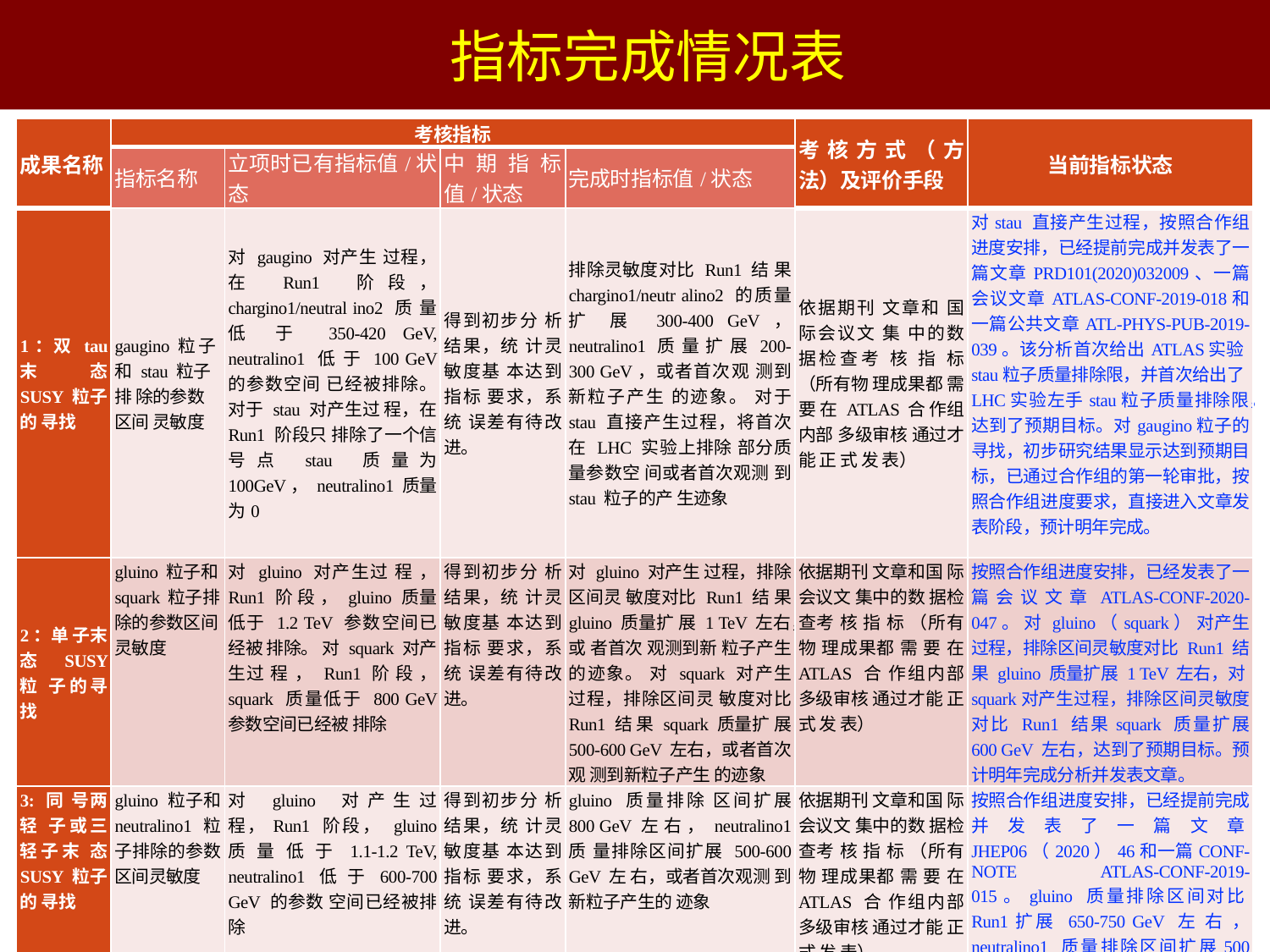

指标完成情况表
| 成果名称 | 考核指标 |  |  |  | 考核方式（方法）及评价手段 | 当前指标状态 |
| --- | --- | --- | --- | --- | --- | --- |
|  | 指标名称 | 立项时已有指标值/状态 | 中期指标值/状态 | 完成时指标值/状态 |  |  |
| 1：双 tau 末 态 SUSY 粒子的 寻找 | gaugino 粒 子 和 stau 粒子排 除的参数区间 灵敏度 | 对 gaugino 对产生 过程，在 Run1 阶段， chargino1/neutral ino2 质 量 低 于 350-420 GeV, neutralino1 低 于 100 GeV 的参数空间 已经被排除。 对于 stau 对产生过 程，在 Run1 阶段只 排除了一个信号点 stau 质量为 100GeV， neutralino1 质量为0 | 得到初步分 析结果，统 计灵敏度基 本达到指标 要求，系统 误差有待改 进。 | 排除灵敏度对比 Run1 结 果 chargino1/neutr alino2 的质量扩 展 300-400 GeV， neutralino1 质 量 扩 展 200-300 GeV，或者首次观 测到新粒子产生 的迹象。 对于 stau 直接产生过程，将首次在 LHC 实验上排除 部分质量参数空 间或者首次观测 到 stau 粒子的产 生迹象 | 依据期刊 文章和 国 际会议文 集 中的数 据检查考 核 指 标 （所有物 理成果都 需 要 在 ATLAS 合 作组内部 多级审核 通过才能 正 式 发 表） | 对stau 直接产生过程，按照合作组进度安排，已经提前完成并发表了一篇文章PRD101(2020)032009、一篇会议文章ATLAS-CONF-2019-018和一篇公共文章ATL-PHYS-PUB-2019-039。该分析首次给出ATLAS实验stau粒子质量排除限，并首次给出了LHC实验左手stau粒子质量排除限，达到了预期目标。对gaugino粒子的寻找，初步研究结果显示达到预期目标，已通过合作组的第一轮审批，按照合作组进度要求，直接进入文章发表阶段，预计明年完成。 |
| 2：单 子末态 SUSY 粒 子的寻 找 | gluino 粒子和 squark 粒子排 除的参数区间灵敏度 | 对 gluino 对产生过 程 ， Run1 阶 段 ， gluino 质量低于 1.2 TeV 参数空间已经被 排除。 对 squark 对产生过 程 ， Run1 阶 段 ， squark 质量低于 800 GeV 参数空间已经被 排除 | 得到初步分 析结果，统 计灵敏度基 本达到指标 要求，系统 误差有待改 进。 | 对 gluino 对产生 过程，排除区间灵 敏度对比 Run1 结 果 gluino 质量扩 展 1 TeV 左右，或 者首次 观测到新 粒子产生的迹象。 对 squark 对产生 过程，排除区间灵 敏度对比 Run1 结 果 squark 质量扩 展 500-600 GeV 左右，或者首次观 测到新粒子产生 的迹象 | 依据期刊 文章和国 际会议文 集中的数 据检查考 核 指 标 （所有物 理成果都 需 要 在 ATLAS 合 作组内部 多级审核 通过才能 正 式 发 表） | 按照合作组进度安排，已经发表了一篇会议文章ATLAS-CONF-2020-047。 对 gluino（squark） 对产生过程，排除区间灵敏度对比 Run1 结果 gluino 质量扩展 1 TeV 左右，对squark对产生过程，排除区间灵敏度对比 Run1 结果squark 质量扩展 600 GeV 左右，达到了预期目标。预计明年完成分析并发表文章。 |
| 3: 同 号两轻 子或三 轻子末 态 SUSY 粒子的 寻找 | gluino 粒子和 neutralino1 粒子排除的参数区间灵敏度 | 对 gluino 对产生过 程，Run1 阶段， gluino 质 量 低 于 1.1-1.2 TeV, neutralino1 低 于 600-700 GeV 的参数 空间已经被排除 | 得到初步分 析结果，统 计灵敏度基 本达到指标 要求，系统 误差有待改 进。 | gluino 质量排除 区间扩展 800 GeV 左 右 ， neutralino1 质 量排除区间扩展 500-600 GeV 左 右，或者首次观测 到新粒子产生的 迹象 | 依据期刊 文章和国 际会议文 集中的数 据检查考 核 指 标 （所有物 理成果都 需 要 在 ATLAS 合 作组内部 多级审核 通过才能 正 式 发 表） | 按照合作组进度安排，已经提前完成并发表了一篇文章JHEP06（2020）46和一篇CONF-NOTE ATLAS-CONF-2019-015。gluino 质量排除区间对比Run1扩展 650-750 GeV 左 右 ， neutralino1 质量排除区间扩展500 GeV 左右，基本达到了预期目标,预期在combine更多channel以后可以达到最终的考核目标。 |
31
31